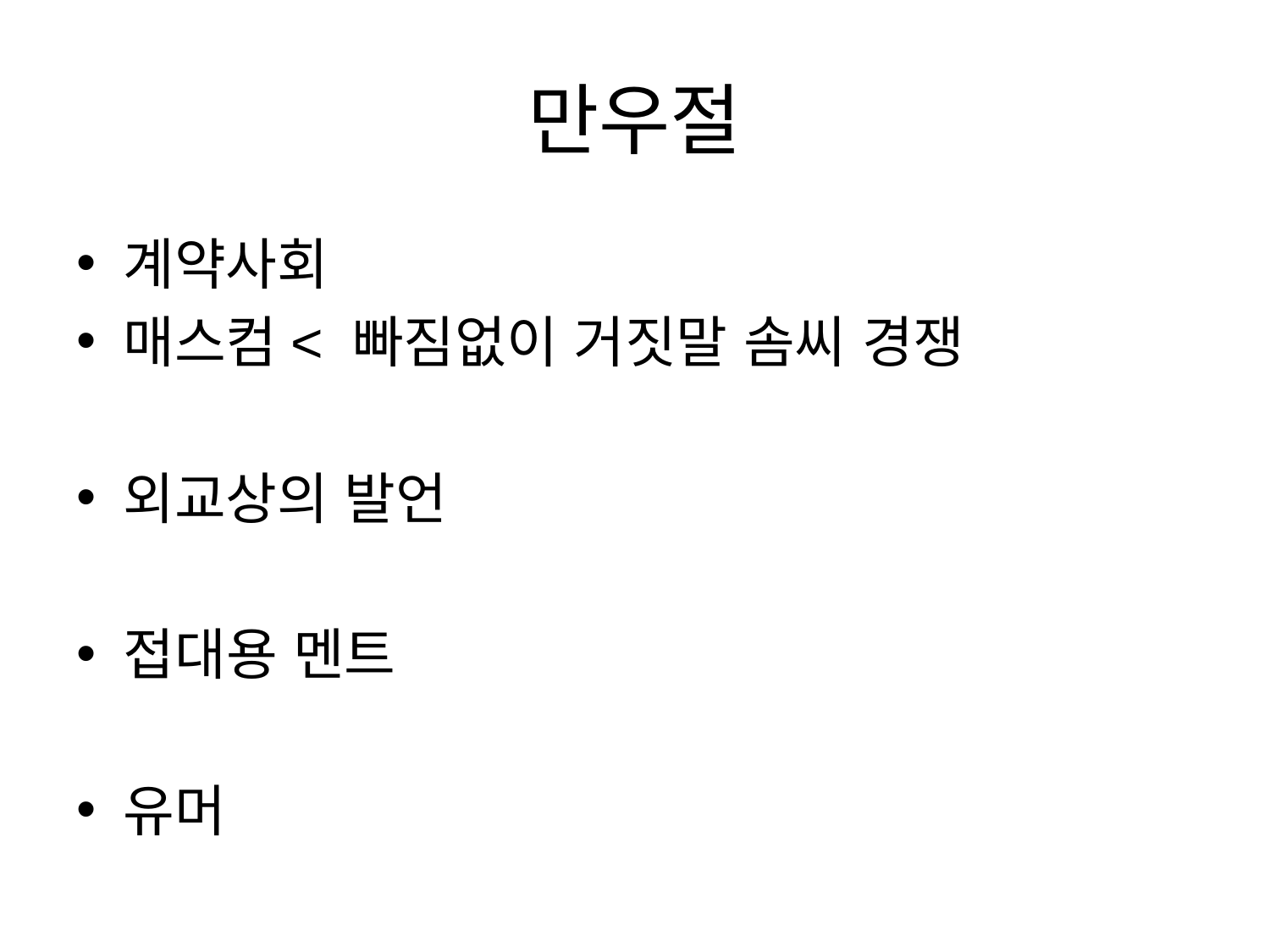

# 만우절
계약사회
매스컴< 빠짐없이 거짓말 솜씨 경쟁

외교상의 발언

접대용 멘트

유머